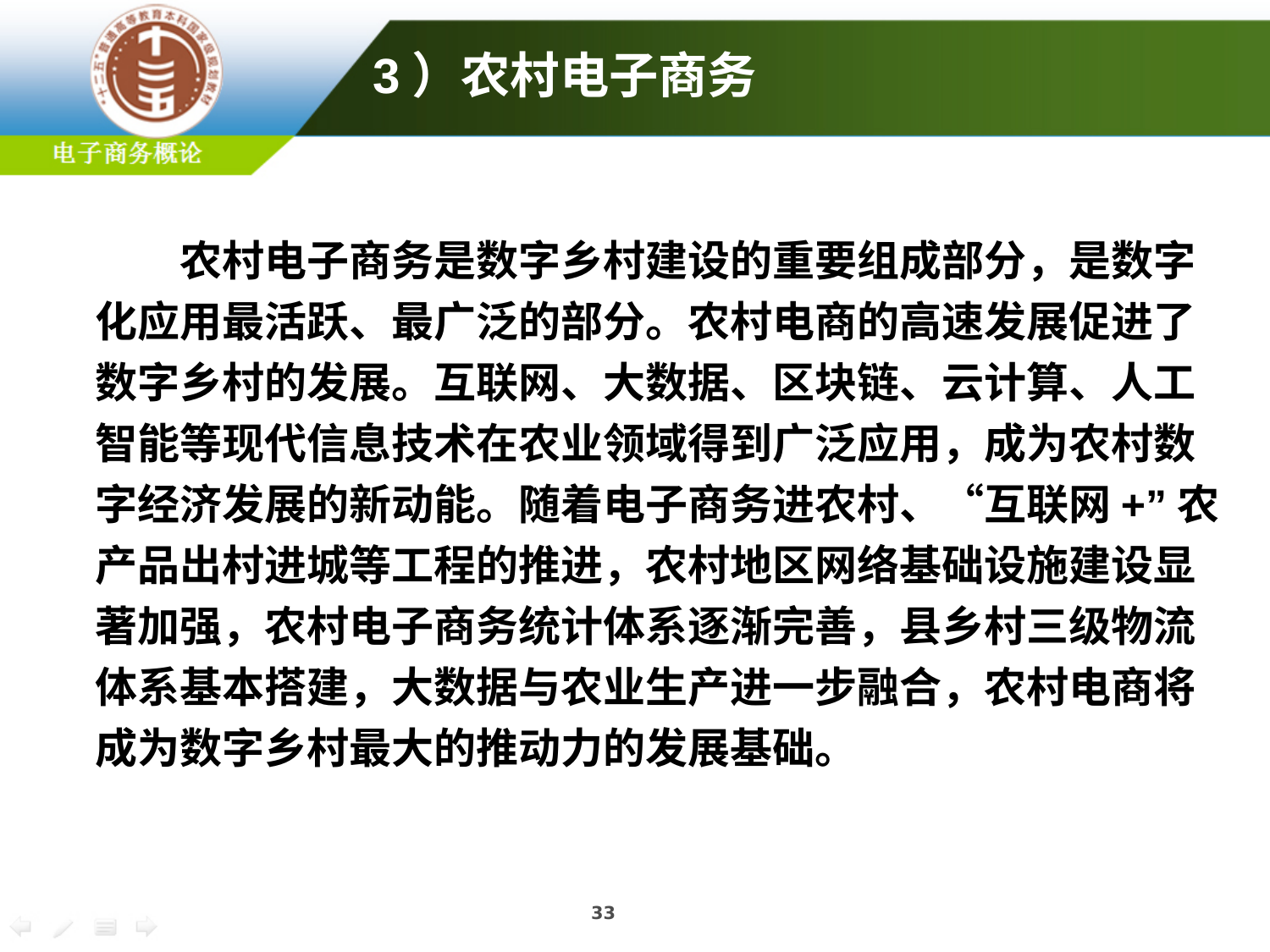

3）农村电子商务
农村电子商务是数字乡村建设的重要组成部分，是数字化应用最活跃、最广泛的部分。农村电商的高速发展促进了数字乡村的发展。互联网、大数据、区块链、云计算、人工智能等现代信息技术在农业领域得到广泛应用，成为农村数字经济发展的新动能。随着电子商务进农村、“互联网+”农产品出村进城等工程的推进，农村地区网络基础设施建设显著加强，农村电子商务统计体系逐渐完善，县乡村三级物流体系基本搭建，大数据与农业生产进一步融合，农村电商将成为数字乡村最大的推动力的发展基础。

33